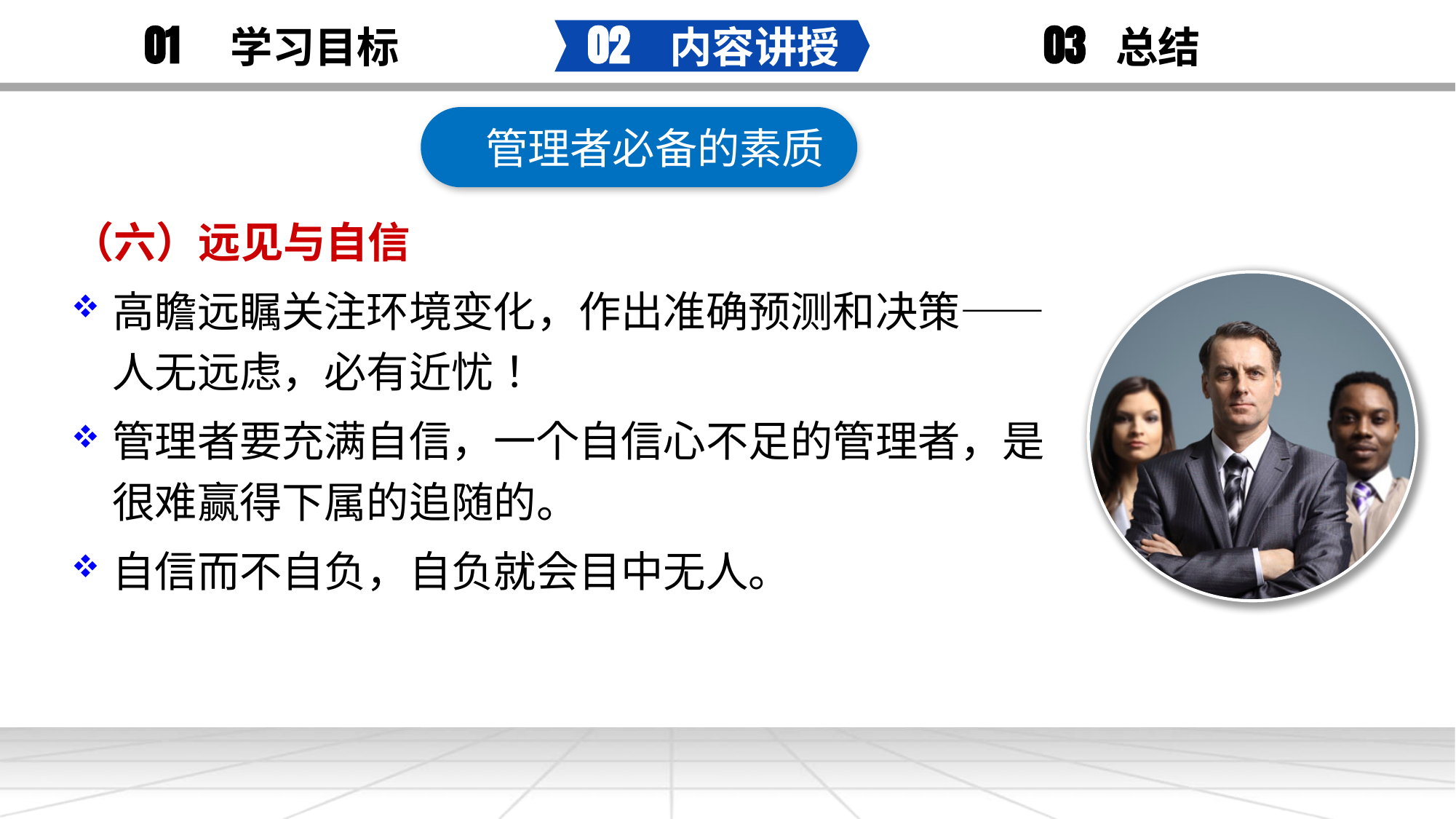

02   内容讲授
03  总结
01    学习目标

管理者必备的素质
添加
标题
（六）远见与自信
高瞻远瞩关注环境变化，作出准确预测和决策——人无远虑，必有近忧！
管理者要充满自信，一个自信心不足的管理者，是很难赢得下属的追随的。
自信而不自负，自负就会目中无人。